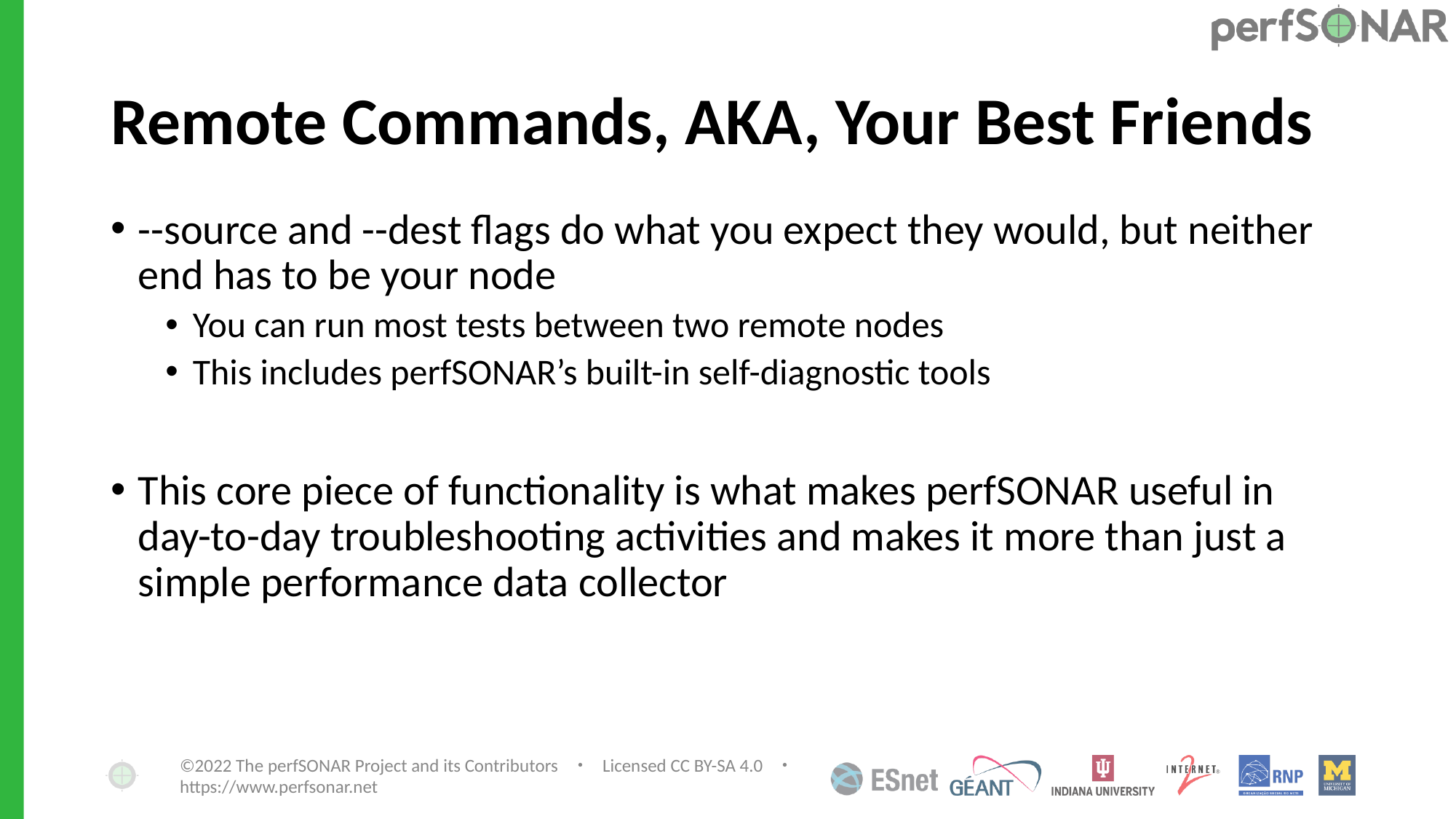

# Remote Commands, AKA, Your Best Friends
--source and --dest flags do what you expect they would, but neither end has to be your node
You can run most tests between two remote nodes
This includes perfSONAR’s built-in self-diagnostic tools

This core piece of functionality is what makes perfSONAR useful in day-to-day troubleshooting activities and makes it more than just a simple performance data collector

©2022 The perfSONAR Project and its Contributors  ・  Licensed CC BY-SA 4.0  ・  https://www.perfsonar.net